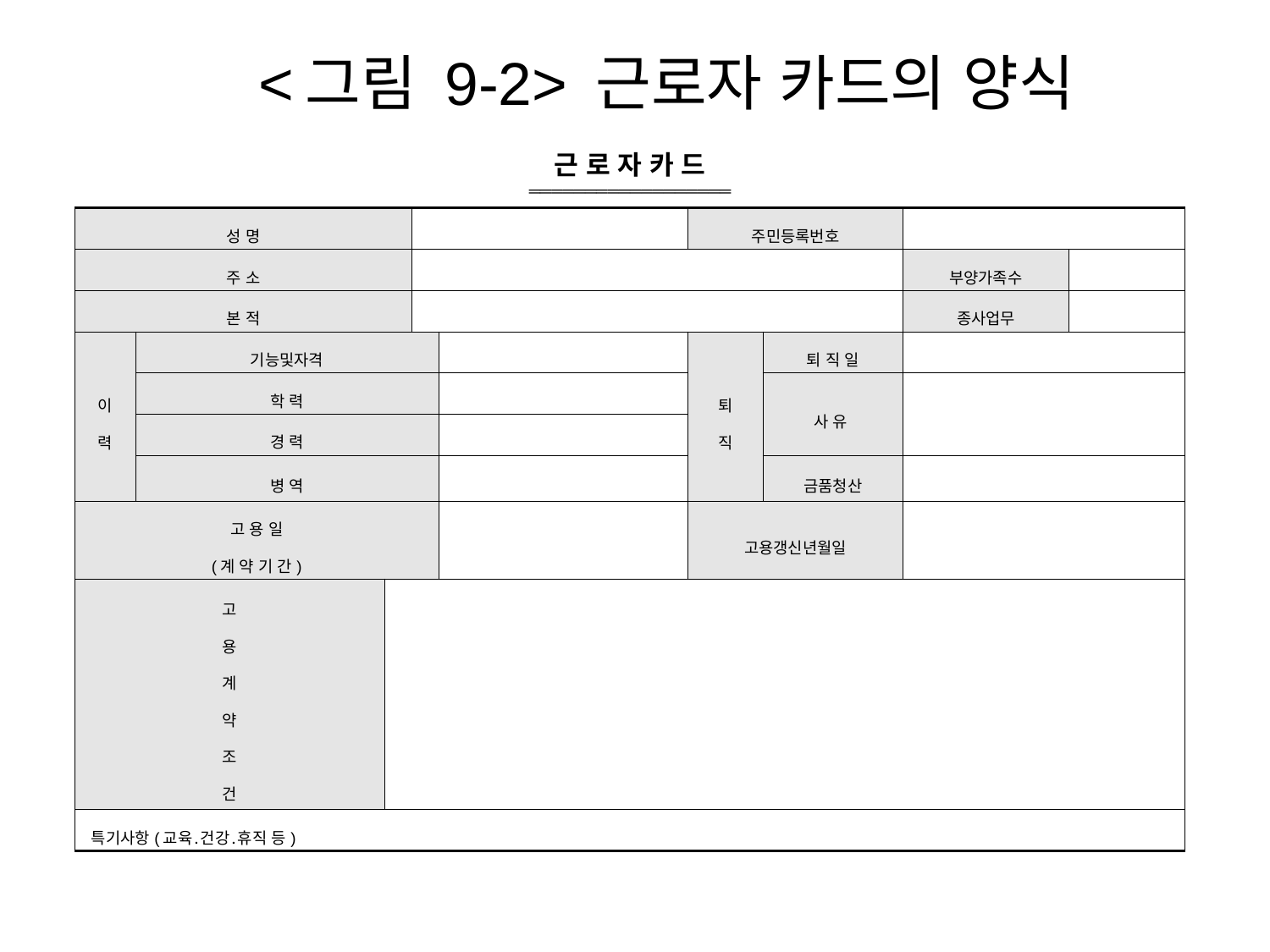

# <그림 9-2> 근로자 카드의 양식
| 근 로 자 카 드 ══════════════════ |  |  |  |  |  |  |  |  |
| --- | --- | --- | --- | --- | --- | --- | --- | --- |
| 성 명 |  |  |  |  | 주민등록번호 |  |  |  |
| 주 소 |  |  |  |  |  |  | 부양가족수 |  |
| 본 적 |  |  |  |  |  |  | 종사업무 |  |
| 이 력 | 기능및자격 |  |  |  | 퇴 직 | 퇴 직 일 |  |  |
|  | 학 력 |  |  |  |  | 사 유 |  |  |
|  | 경 력 |  |  |  |  |  |  |  |
|  | 병 역 |  |  |  |  | 금품청산 |  |  |
| 고 용 일 (계 약 기 간) |  |  |  |  | 고용갱신년월일 |  |  |  |
| 고 용 계 약 조 건 |  |  |  |  |  |  |  |  |
| 특기사항(교육․건강․휴직 등) |  |  |  |  |  |  |  |  |